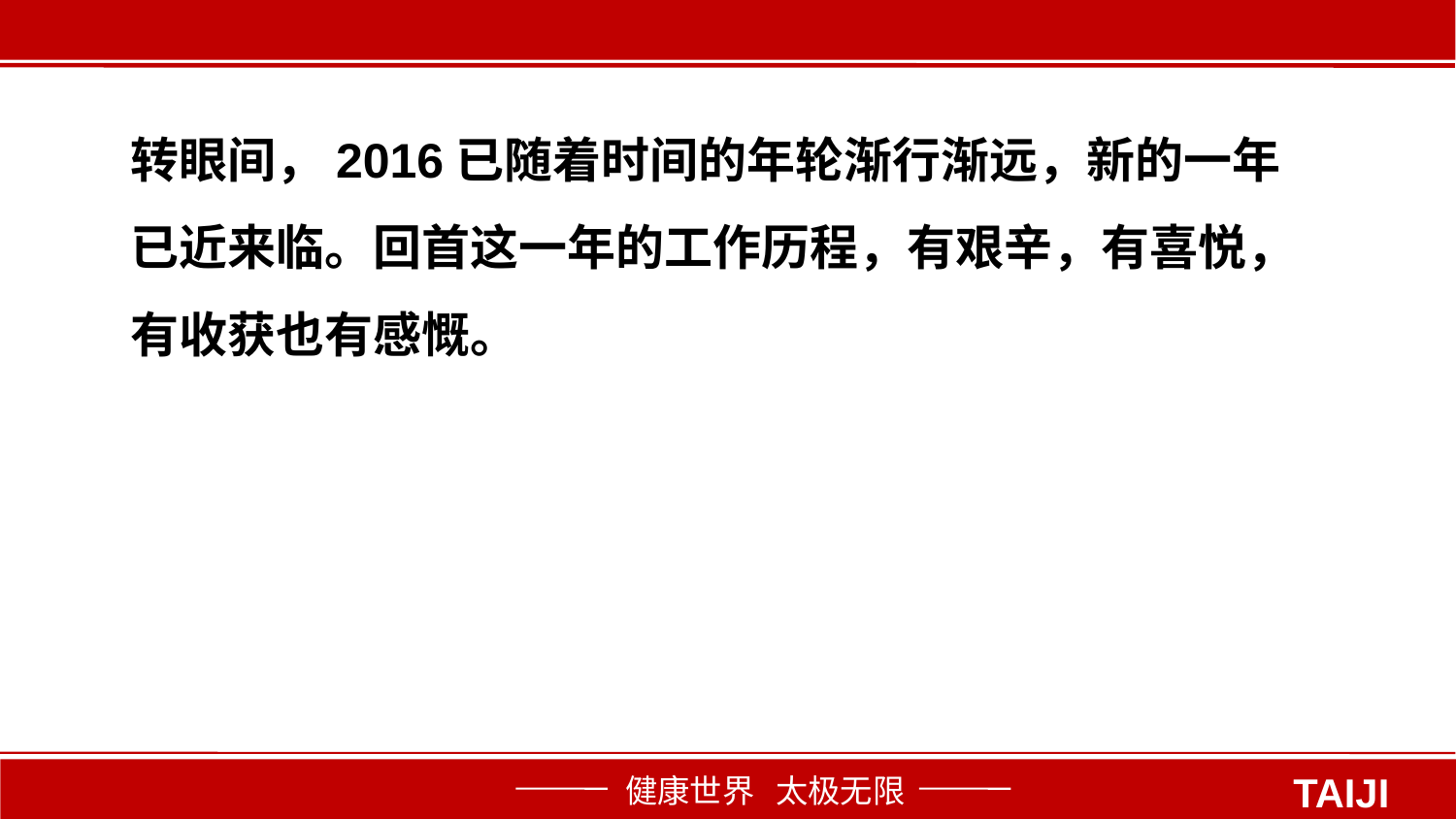

转眼间，2016已随着时间的年轮渐行渐远，新的一年已近来临。回首这一年的工作历程，有艰辛，有喜悦，有收获也有感慨。